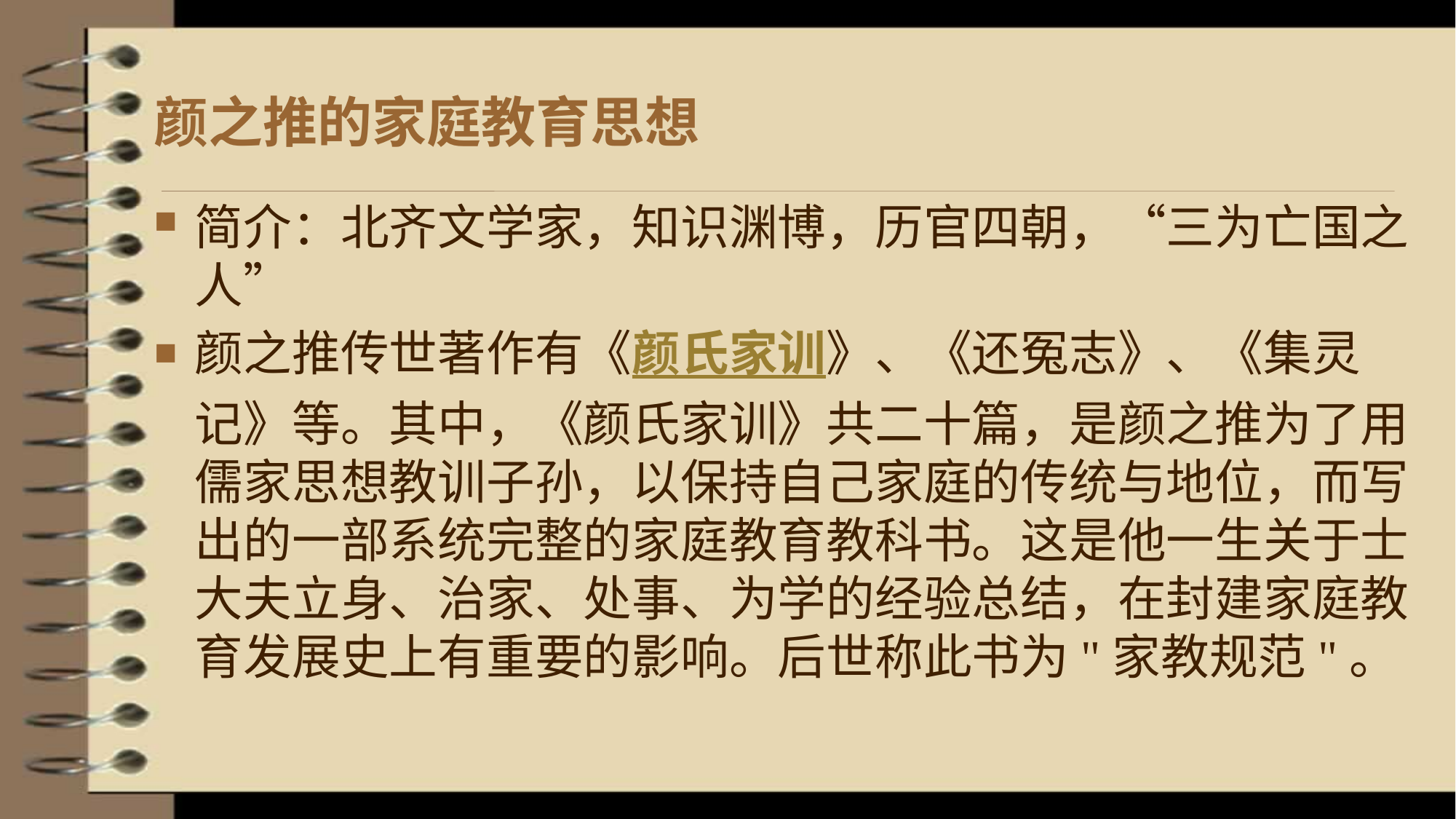

# 颜之推的家庭教育思想
简介：北齐文学家，知识渊博，历官四朝，“三为亡国之人”
颜之推传世著作有《颜氏家训》、《还冤志》、《集灵记》等。其中，《颜氏家训》共二十篇，是颜之推为了用儒家思想教训子孙，以保持自己家庭的传统与地位，而写出的一部系统完整的家庭教育教科书。这是他一生关于士大夫立身、治家、处事、为学的经验总结，在封建家庭教育发展史上有重要的影响。后世称此书为"家教规范"。